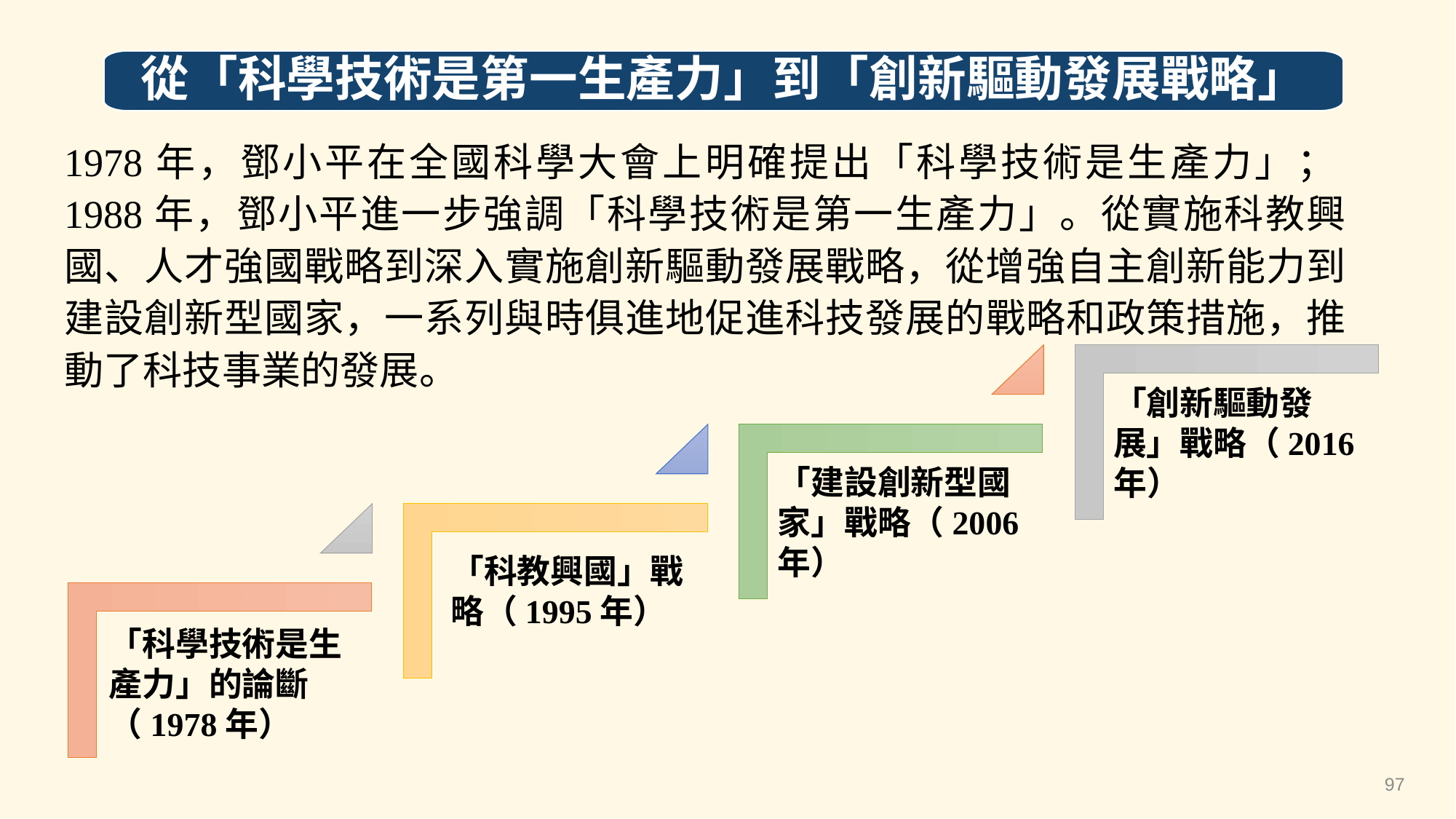

從「科學技術是第一生產力」到「創新驅動發展戰略」
1978年，鄧小平在全國科學大會上明確提出「科學技術是生產力」；1988年，鄧小平進一步強調「科學技術是第一生產力」。從實施科教興國、人才強國戰略到深入實施創新驅動發展戰略，從增強自主創新能力到建設創新型國家，一系列與時俱進地促進科技發展的戰略和政策措施，推動了科技事業的發展。

「創新驅動發展」戰略（2016年）

「建設創新型國家」戰略（2006年）

「科學技術是生產力」的論斷（1978年）
「科教興國」戰略（1995年）